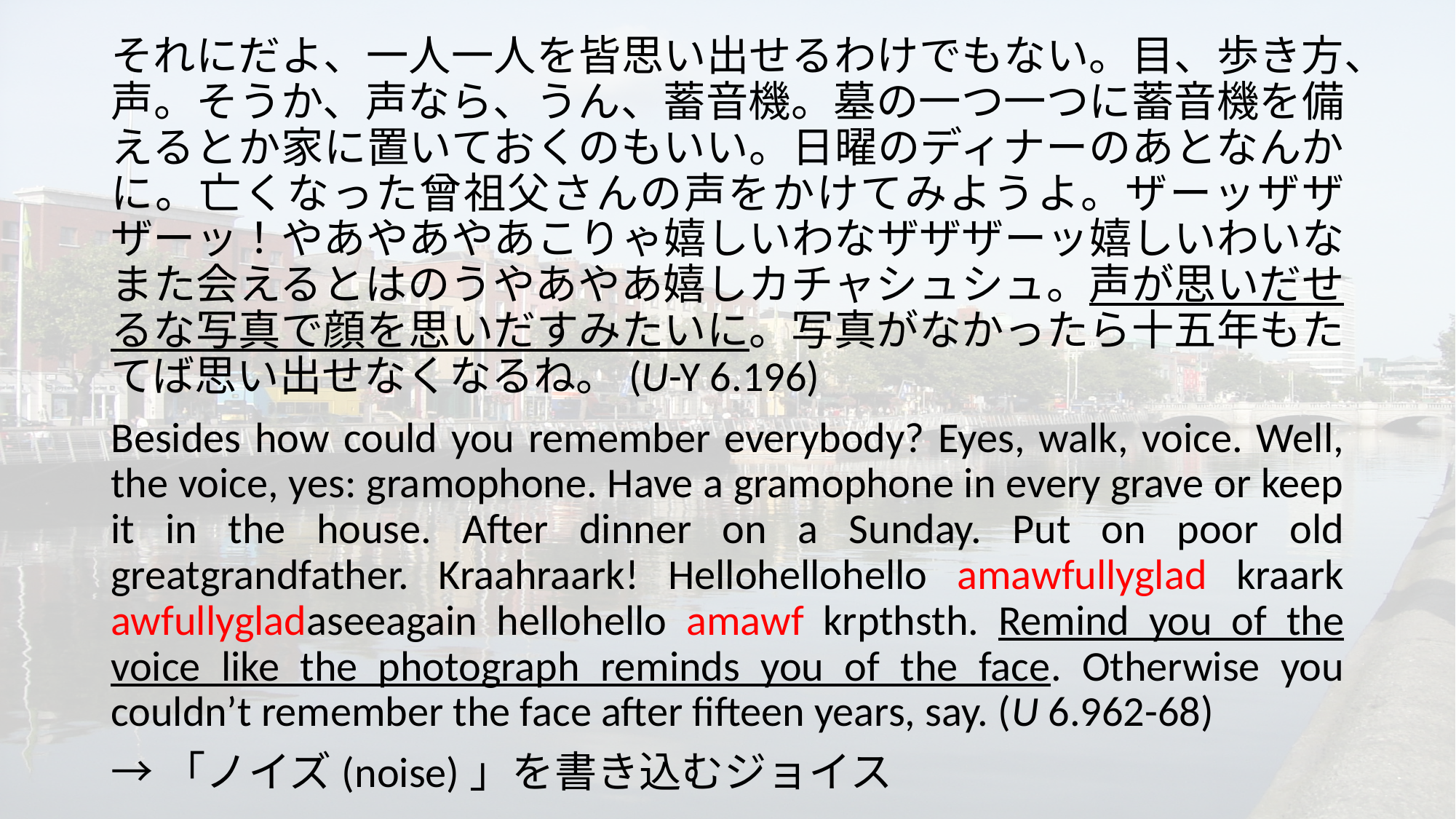

それにだよ、一人一人を皆思い出せるわけでもない。目、歩き方、声。そうか、声なら、うん、蓄音機。墓の一つ一つに蓄音機を備えるとか家に置いておくのもいい。日曜のディナーのあとなんかに。亡くなった曾祖父さんの声をかけてみようよ。ザーッザザザーッ！やあやあやあこりゃ嬉しいわなザザザーッ嬉しいわいなまた会えるとはのうやあやあ嬉しカチャシュシュ。声が思いだせるな写真で顔を思いだすみたいに。写真がなかったら十五年もたてば思い出せなくなるね。(U-Y 6.196)
Besides how could you remember everybody? Eyes, walk, voice. Well, the voice, yes: gramophone. Have a gramophone in every grave or keep it in the house. After dinner on a Sunday. Put on poor old greatgrandfather. Kraahraark! Hellohellohello amawfullyglad kraark awfullygladaseeagain hellohello amawf krpthsth. Remind you of the voice like the photograph reminds you of the face. Otherwise you couldn’t remember the face after fifteen years, say. (U 6.962-68)
→「ノイズ(noise)」を書き込むジョイス